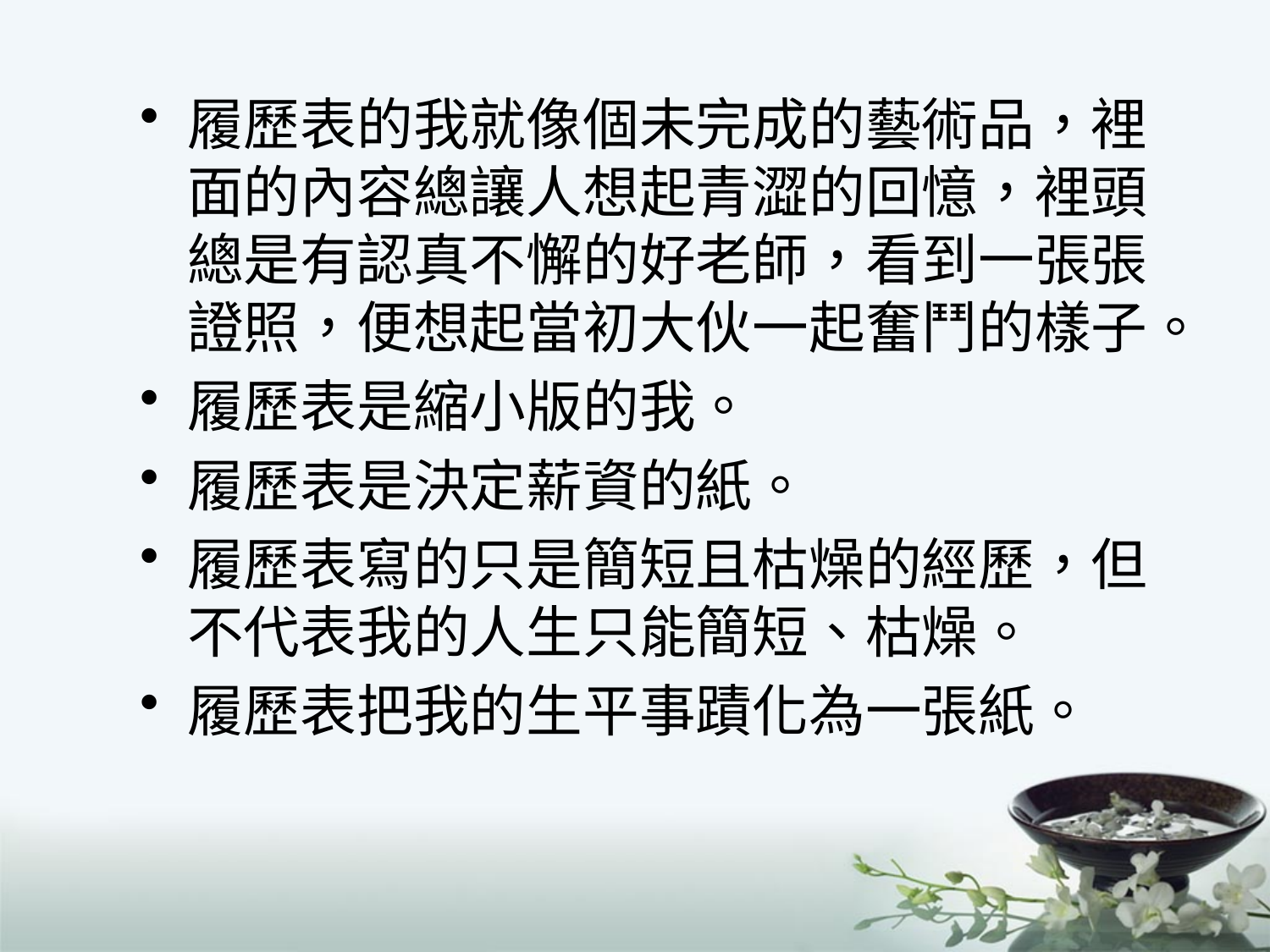

履歷表的我就像個未完成的藝術品，裡面的內容總讓人想起青澀的回憶，裡頭總是有認真不懈的好老師，看到一張張證照，便想起當初大伙一起奮鬥的樣子。
履歷表是縮小版的我。
履歷表是決定薪資的紙。
履歷表寫的只是簡短且枯燥的經歷，但不代表我的人生只能簡短、枯燥。
履歷表把我的生平事蹟化為一張紙。